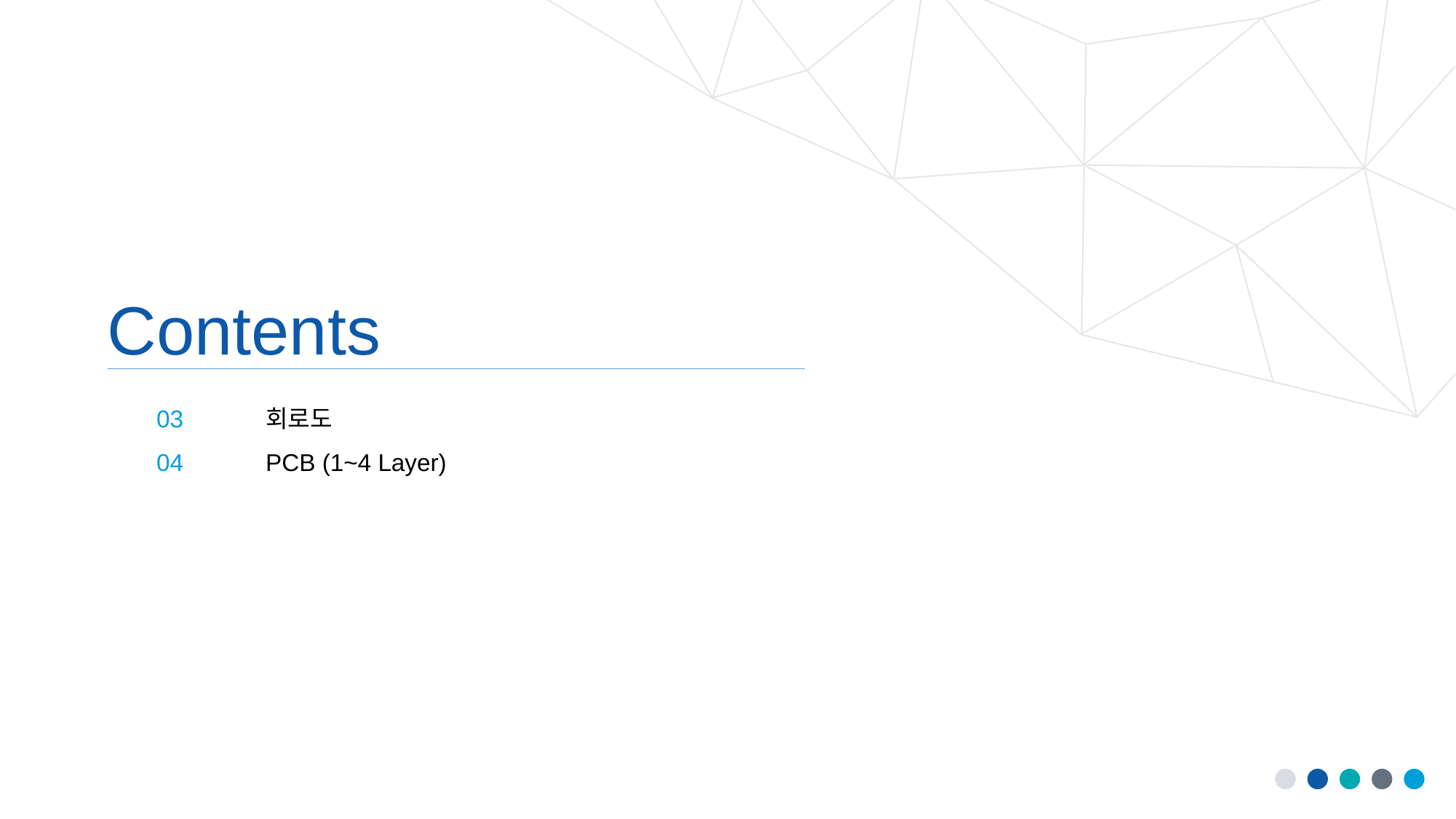

# Contents
03	회로도
04	PCB (1~4 Layer)